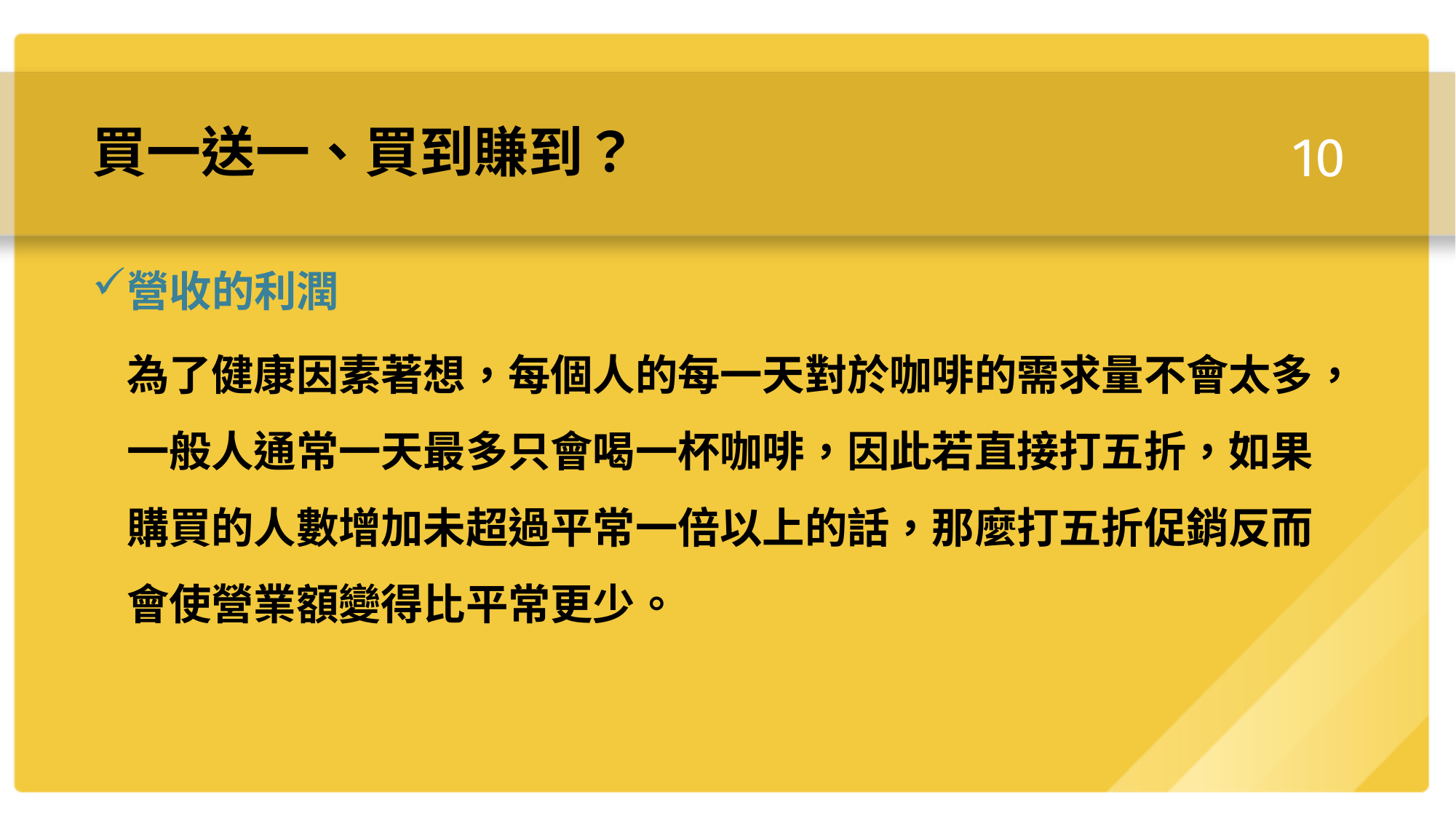

10
# 買一送一、買到賺到？
營收的利潤
為了健康因素著想，每個人的每一天對於咖啡的需求量不會太多，一般人通常一天最多只會喝一杯咖啡，因此若直接打五折，如果購買的人數增加未超過平常一倍以上的話，那麼打五折促銷反而會使營業額變得比平常更少。